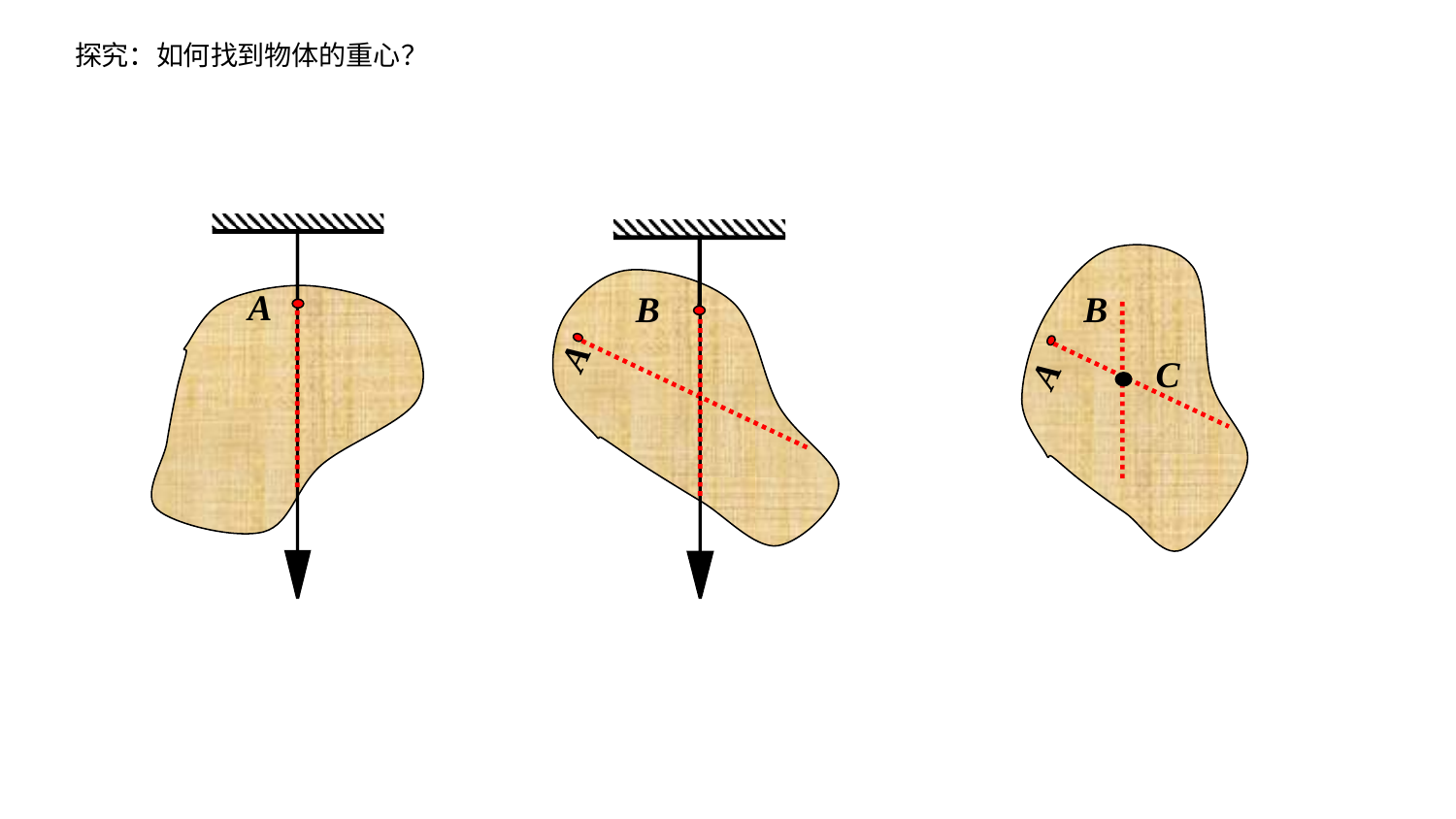

探究：如何找到物体的重心？

A

A

B

A

B

C